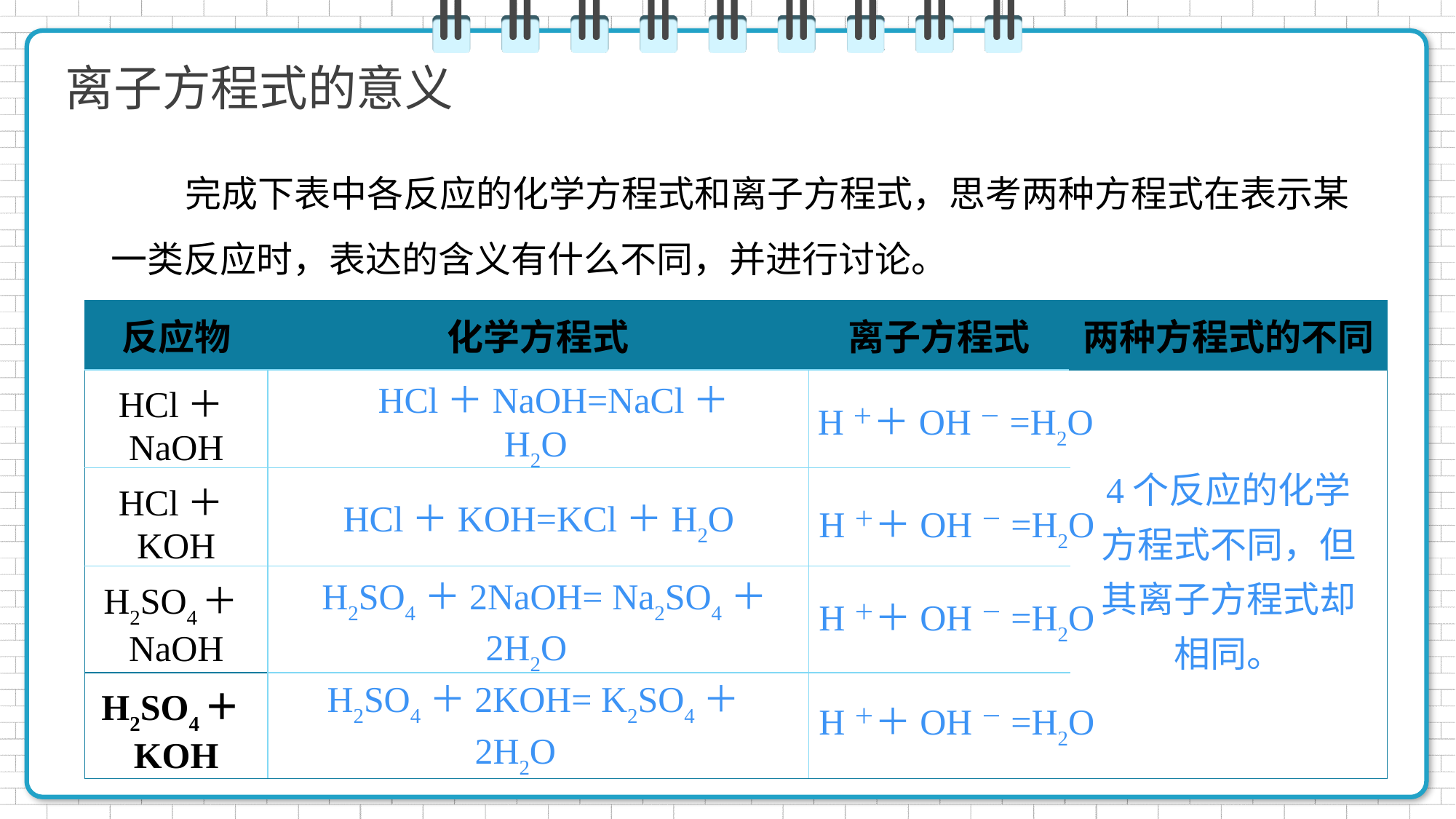

离子方程式的意义
        完成下表中各反应的化学方程式和离子方程式，思考两种方程式在表示某一类反应时，表达的含义有什么不同，并进行讨论。
| 反应物 | 化学方程式 | 离子方程式 | 两种方程式的不同 |
| --- | --- | --- | --- |
| HCl＋NaOH |  |  |  |
| HCl＋KOH |  |  |  |
| H2SO4＋NaOH |  |  |  |
| H2SO4＋KOH |  |  |  |
H＋＋OH－=H2O
HCl＋NaOH=NaCl＋H2O
4个反应的化学方程式不同，但其离子方程式却相同。
HCl＋KOH=KCl＋H2O
H＋＋OH－=H2O
H＋＋OH－=H2O
H2SO4＋2NaOH= Na2SO4＋2H2O
H＋＋OH－=H2O
H2SO4＋2KOH= K2SO4＋2H2O